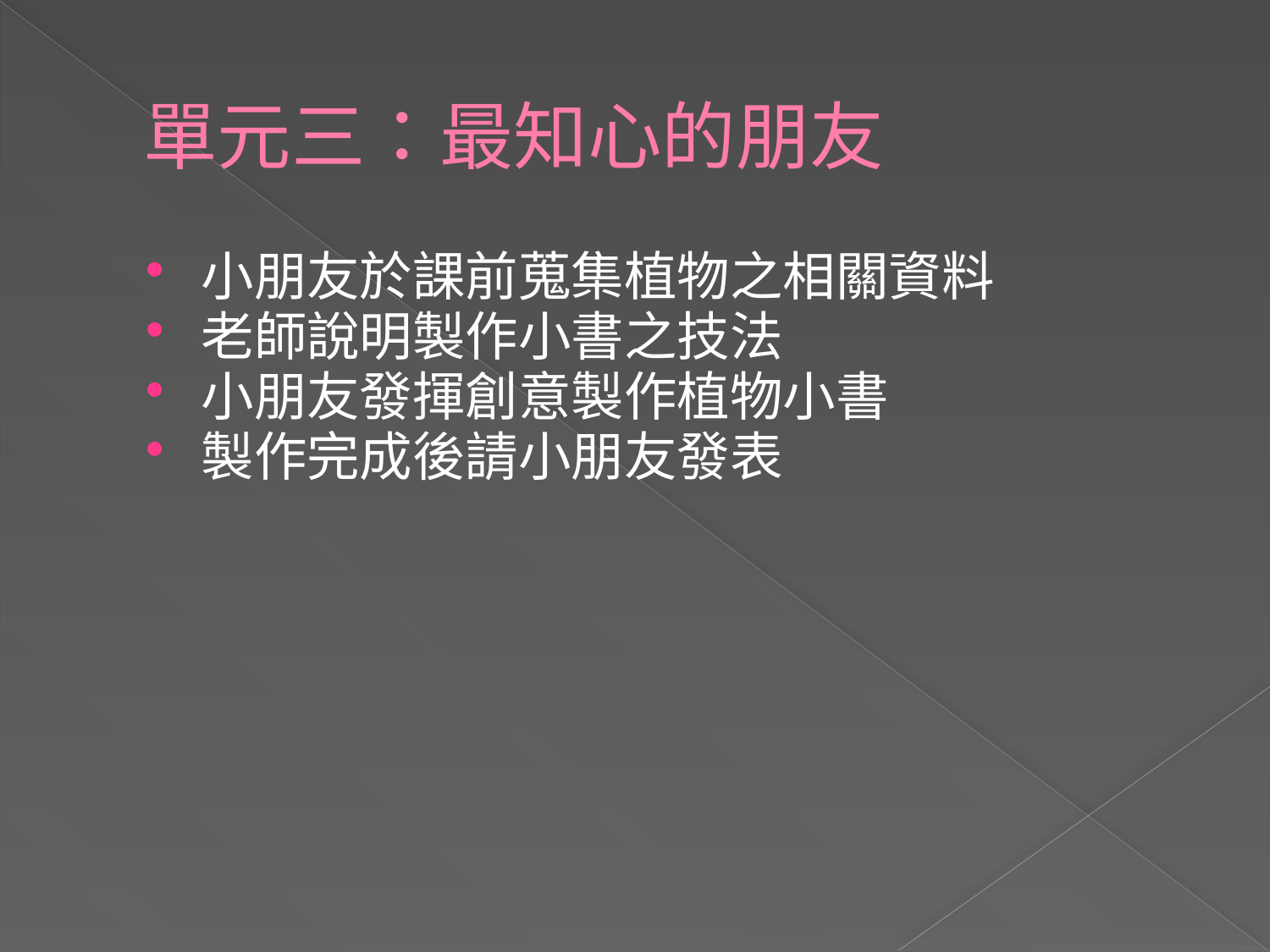

# 單元三：最知心的朋友
小朋友於課前蒐集植物之相關資料
老師說明製作小書之技法
小朋友發揮創意製作植物小書
製作完成後請小朋友發表